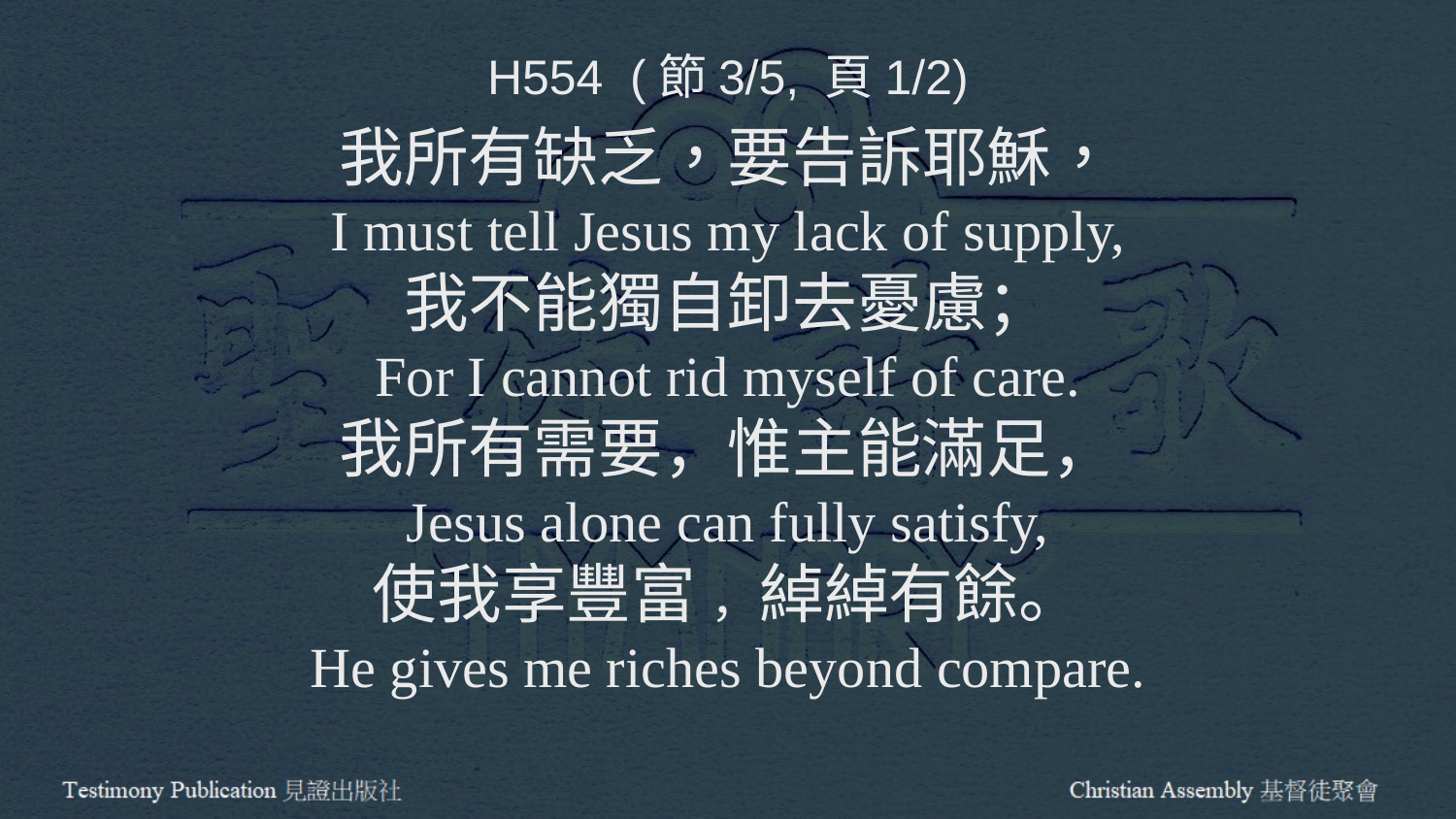

H554  (節3/5, 頁1/2)
我所有缺乏，要告訴耶穌，
I must tell Jesus my lack of supply,
我不能獨自卸去憂慮；
For I cannot rid myself of care.
我所有需要，惟主能滿足，
Jesus alone can fully satisfy,
使我享豐富 ，綽綽有餘。
He gives me riches beyond compare.